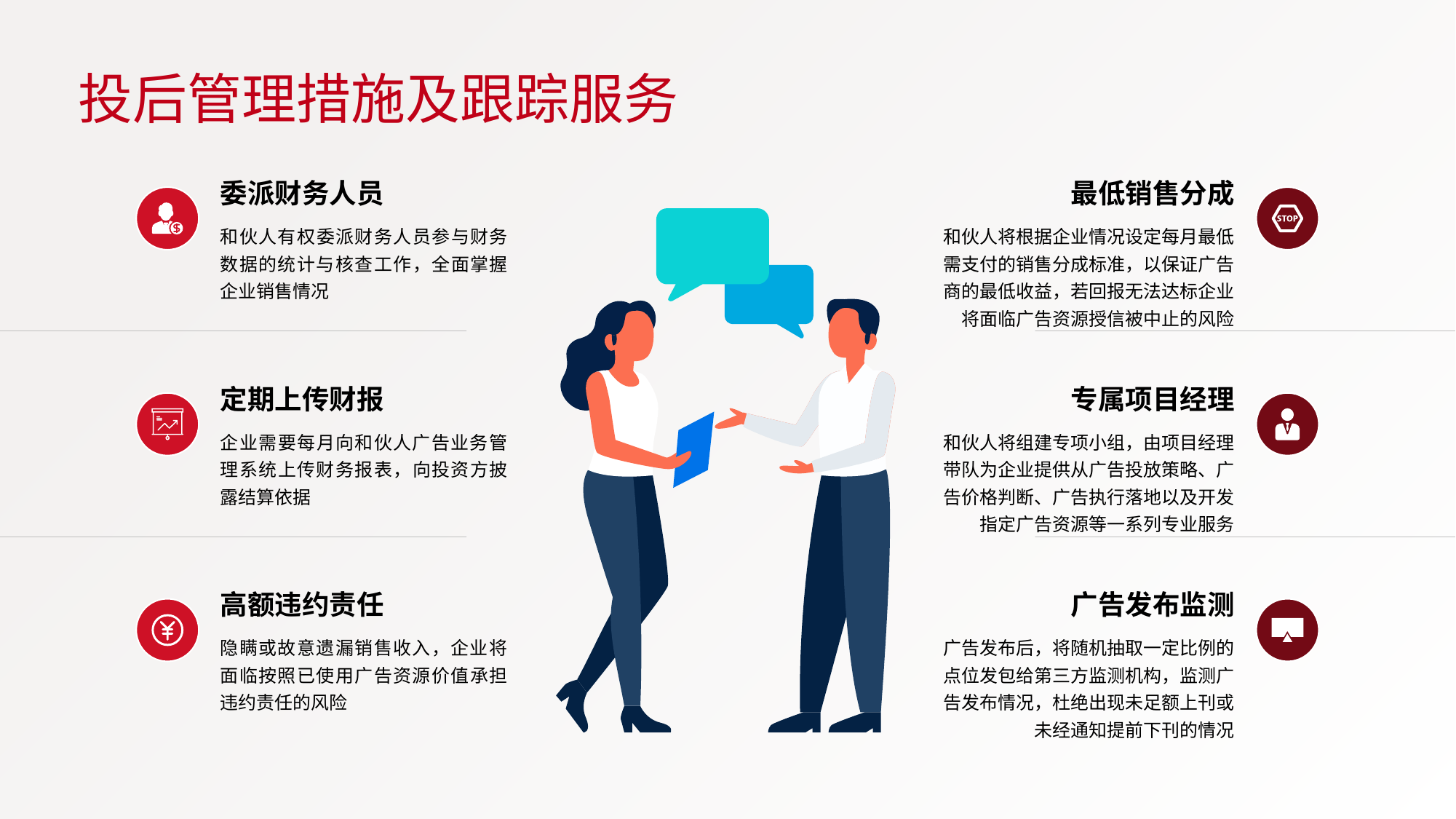

# 投后管理措施及跟踪服务
委派财务人员
和伙人有权委派财务人员参与财务数据的统计与核查工作，全面掌握企业销售情况

最低销售分成
和伙人将根据企业情况设定每月最低需支付的销售分成标准，以保证广告商的最低收益，若回报无法达标企业将面临广告资源授信被中止的风险

定期上传财报
企业需要每月向和伙人广告业务管理系统上传财务报表，向投资方披露结算依据

专属项目经理
和伙人将组建专项小组，由项目经理带队为企业提供从广告投放策略、广告价格判断、广告执行落地以及开发指定广告资源等一系列专业服务

高额违约责任
隐瞒或故意遗漏销售收入，企业将面临按照已使用广告资源价值承担违约责任的风险

广告发布监测
广告发布后，将随机抽取一定比例的点位发包给第三方监测机构，监测广告发布情况，杜绝出现未足额上刊或未经通知提前下刊的情况